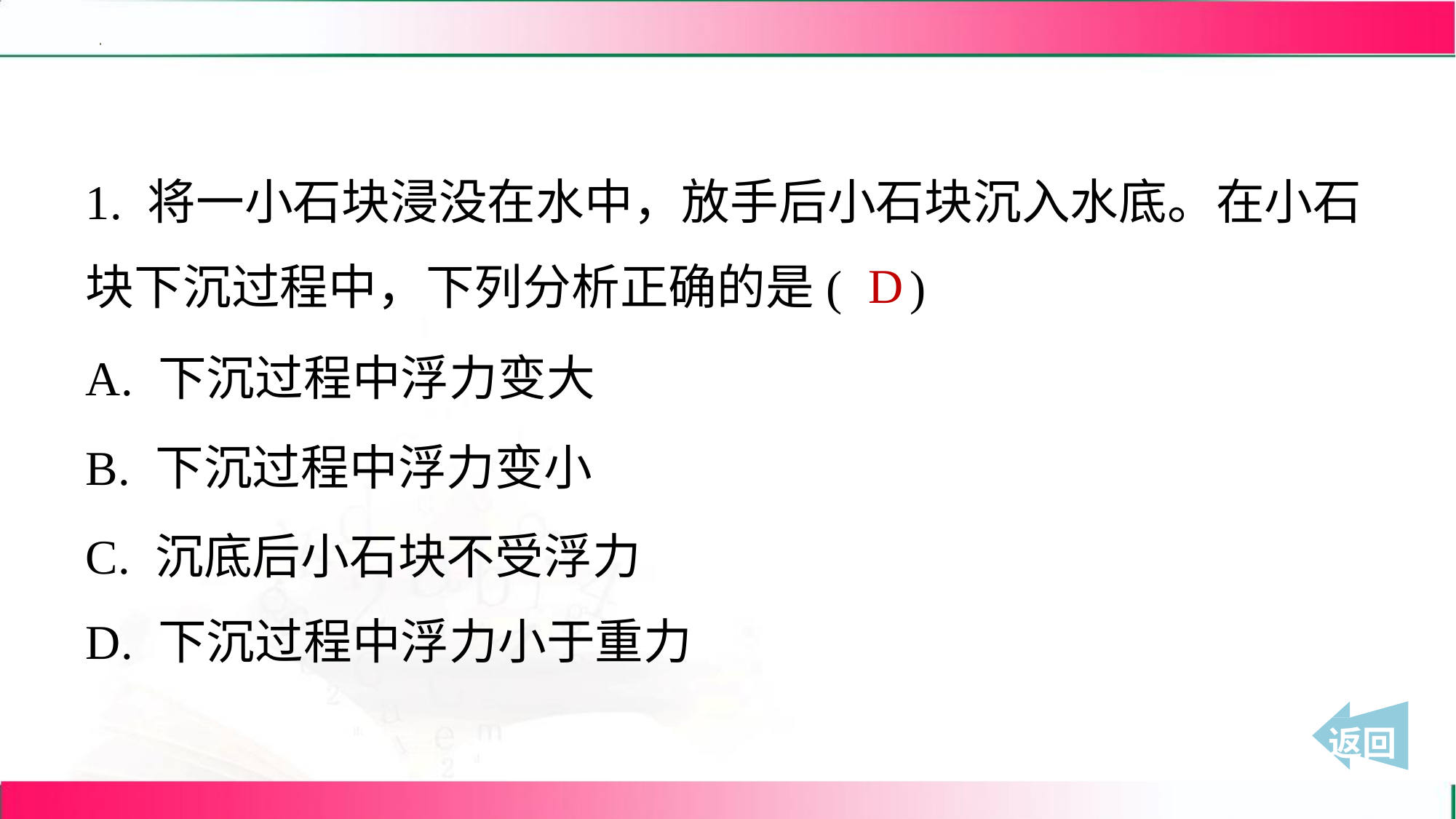

1. 将一小石块浸没在水中，放手后小石块沉入水底。在小石
块下沉过程中，下列分析正确的是(     )
D
A. 下沉过程中浮力变大
B. 下沉过程中浮力变小
C. 沉底后小石块不受浮力
D. 下沉过程中浮力小于重力
 返回